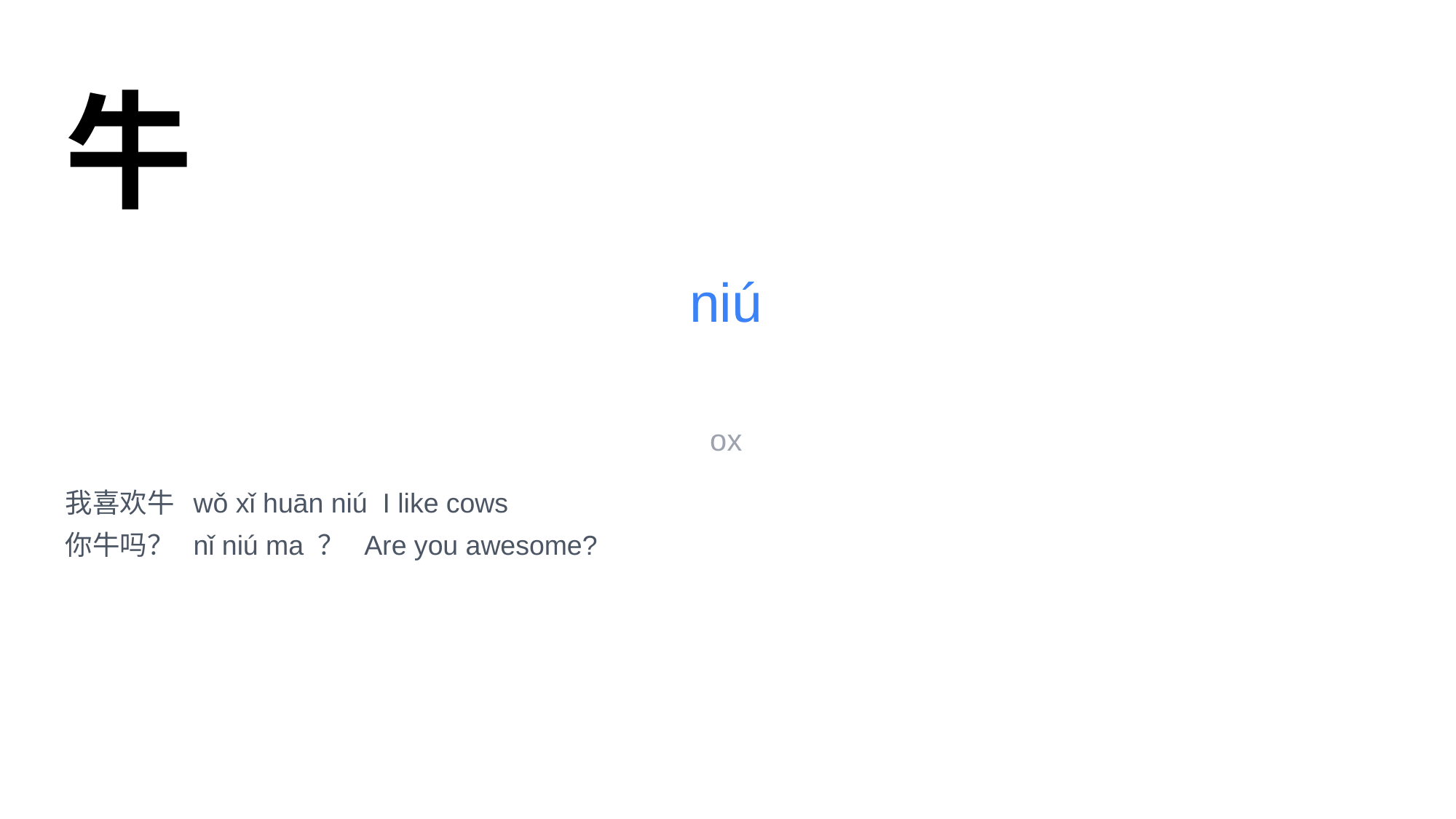

牛
niú

ox
我喜欢牛  wǒ xǐ huān niú  I like cows
你牛吗？  nǐ niú ma ？  Are you awesome?